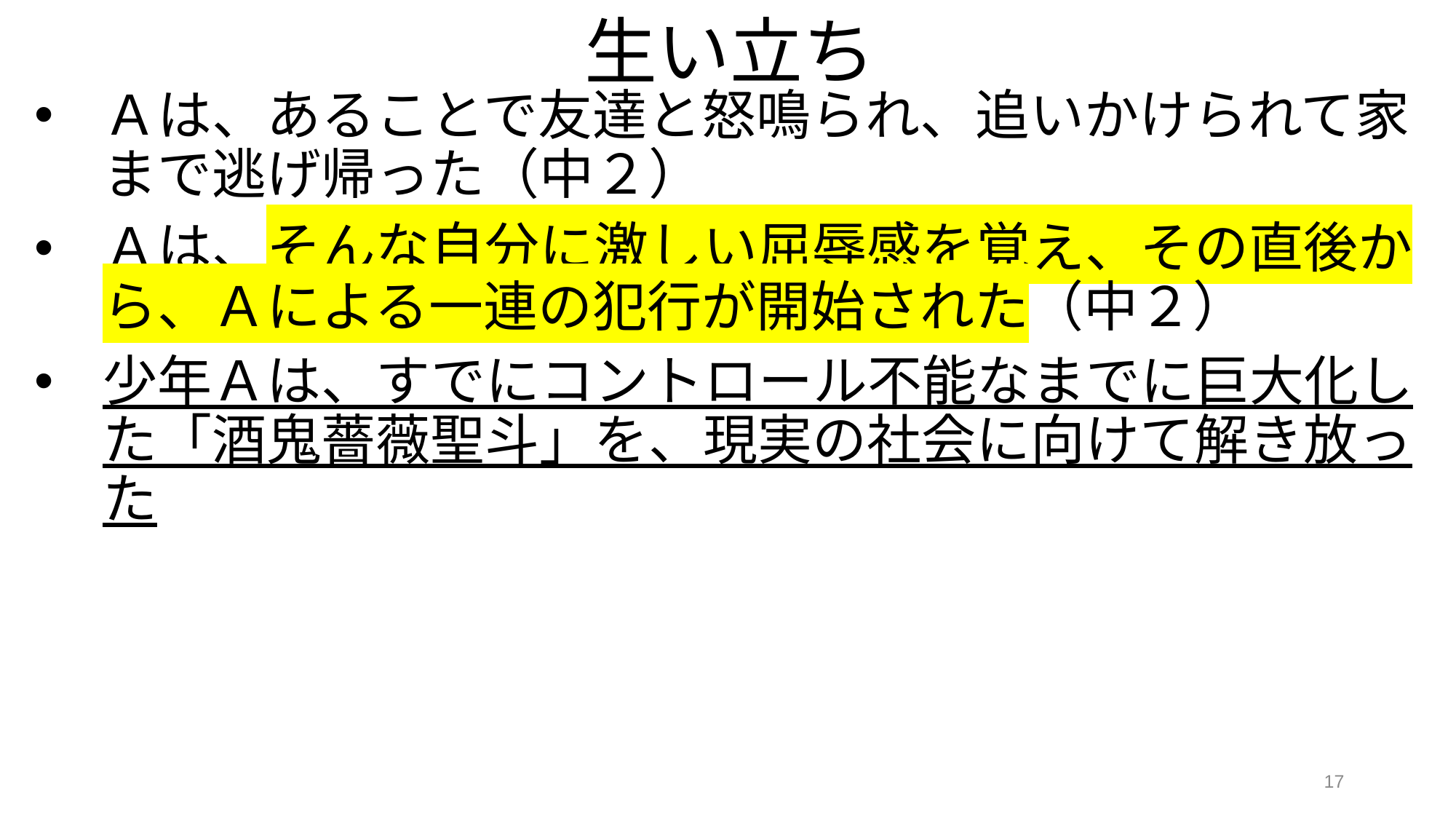

# 生い立ち
Ａは、あることで友達と怒鳴られ、追いかけられて家まで逃げ帰った（中２）
Ａは、そんな自分に激しい屈辱感を覚え、その直後から、Ａによる一連の犯行が開始された（中２）
少年Ａは、すでにコントロール不能なまでに巨大化した「酒鬼薔薇聖斗」を、現実の社会に向けて解き放った

17